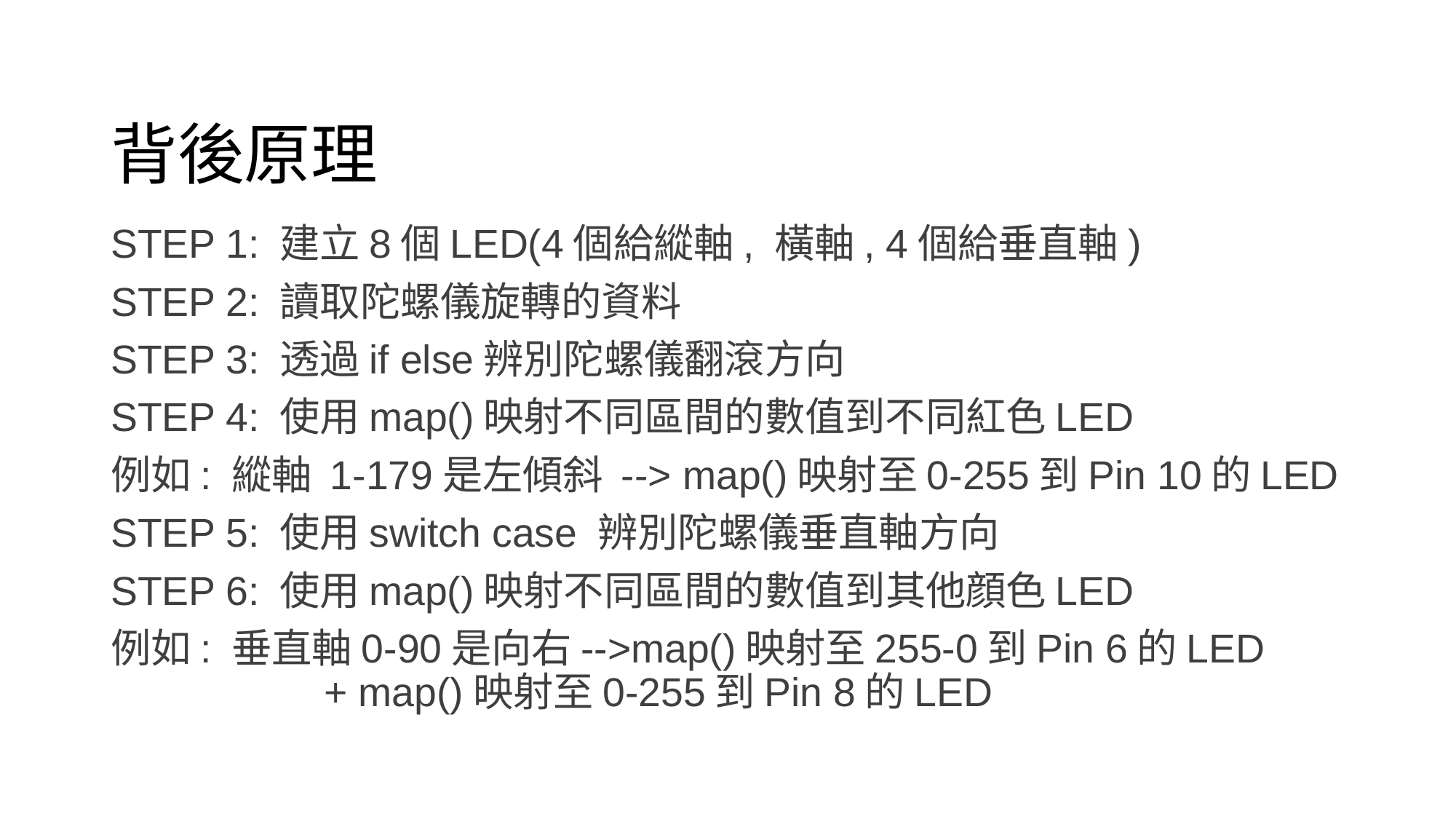

# 背後原理

STEP 1: 建立8個LED(4個給縱軸, 橫軸, 4個給垂直軸)
STEP 2: 讀取陀螺儀旋轉的資料
STEP 3: 透過if else辨別陀螺儀翻滾方向
STEP 4: 使用map()映射不同區間的數值到不同紅色LED
例如: 縱軸 1-179是左傾斜 --> map()映射至0-255到Pin 10的LED
STEP 5: 使用switch case 辨別陀螺儀垂直軸方向
STEP 6: 使用map()映射不同區間的數值到其他顔色LED
例如: 垂直軸0-90是向右-->map()映射至255-0到Pin 6的LED               + map()映射至0-255到Pin 8的LED